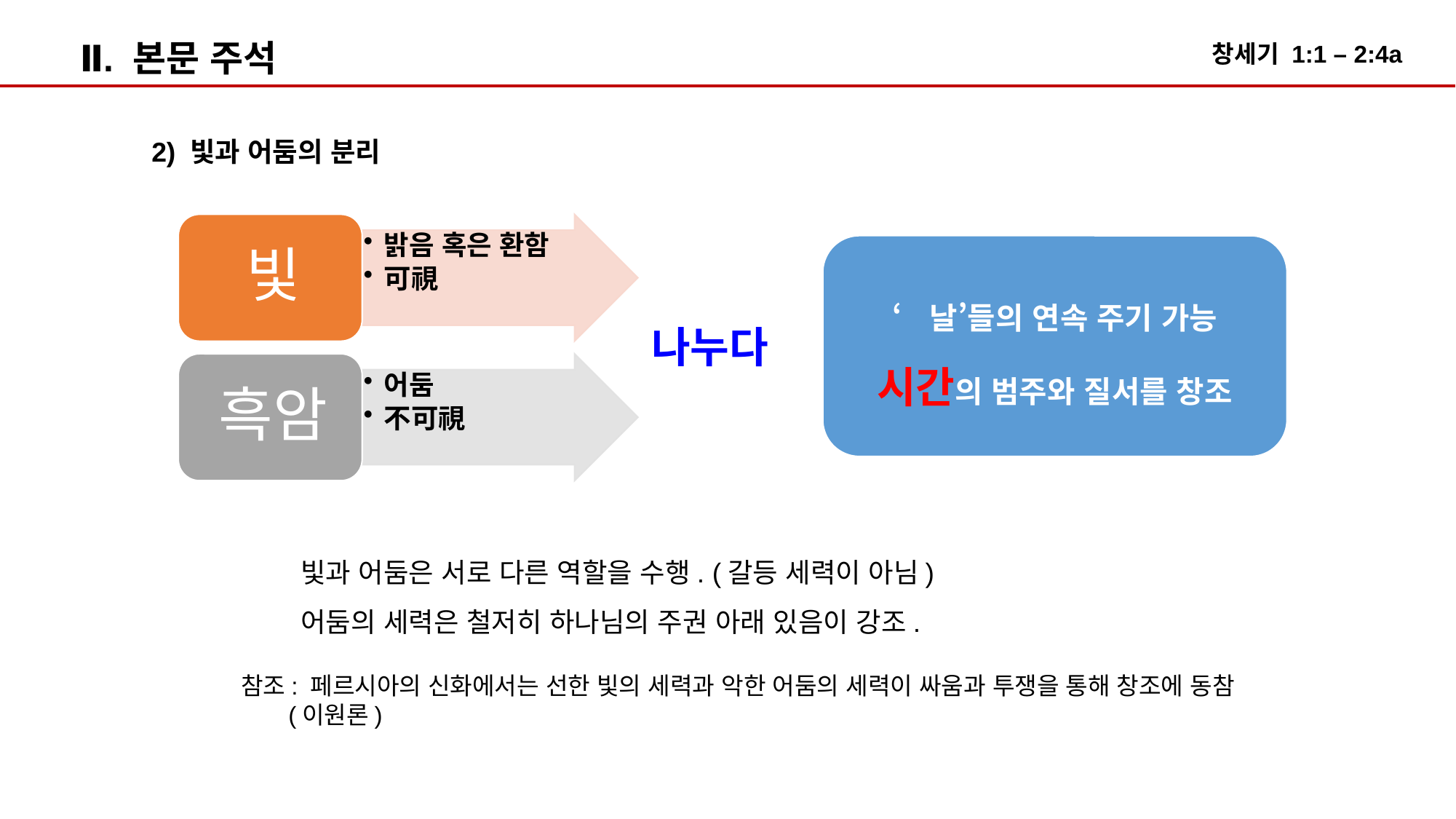

Ⅱ. 본문 주석
2) 빛과 어둠의 분리
밝음 혹은 환함
可視
빛
어둠
不可視
흑암
‘날’들의 연속 주기 가능
시간의 범주와 질서를 창조
나누다
빛과 어둠은 서로 다른 역할을 수행. (갈등 세력이 아님)
어둠의 세력은 철저히 하나님의 주권 아래 있음이 강조.
참조: 페르시아의 신화에서는 선한 빛의 세력과 악한 어둠의 세력이 싸움과 투쟁을 통해 창조에 동참
       (이원론)